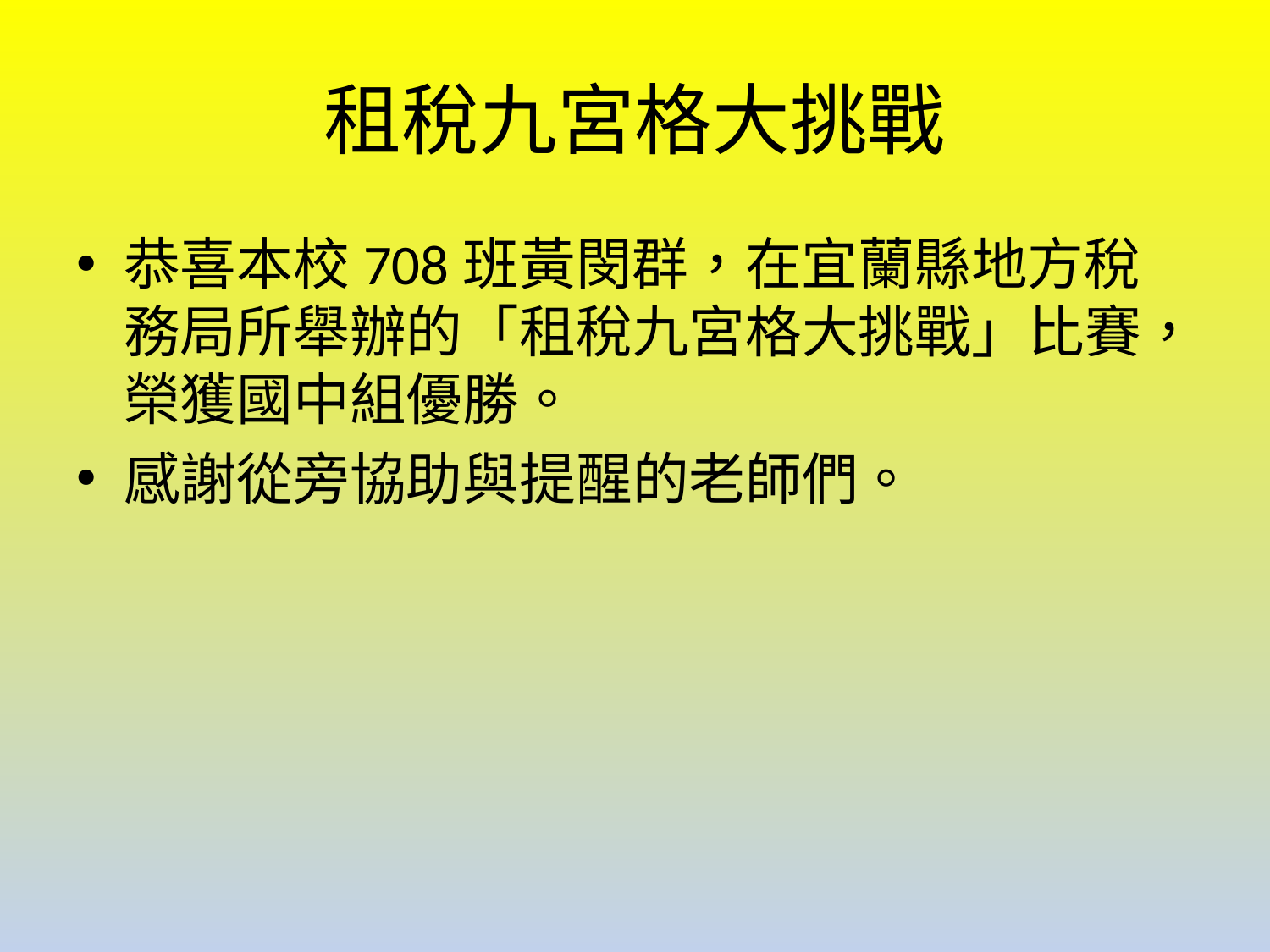

# 租稅九宮格大挑戰
恭喜本校708班黃閔群，在宜蘭縣地方稅務局所舉辦的「租稅九宮格大挑戰」比賽，榮獲國中組優勝。
感謝從旁協助與提醒的老師們。